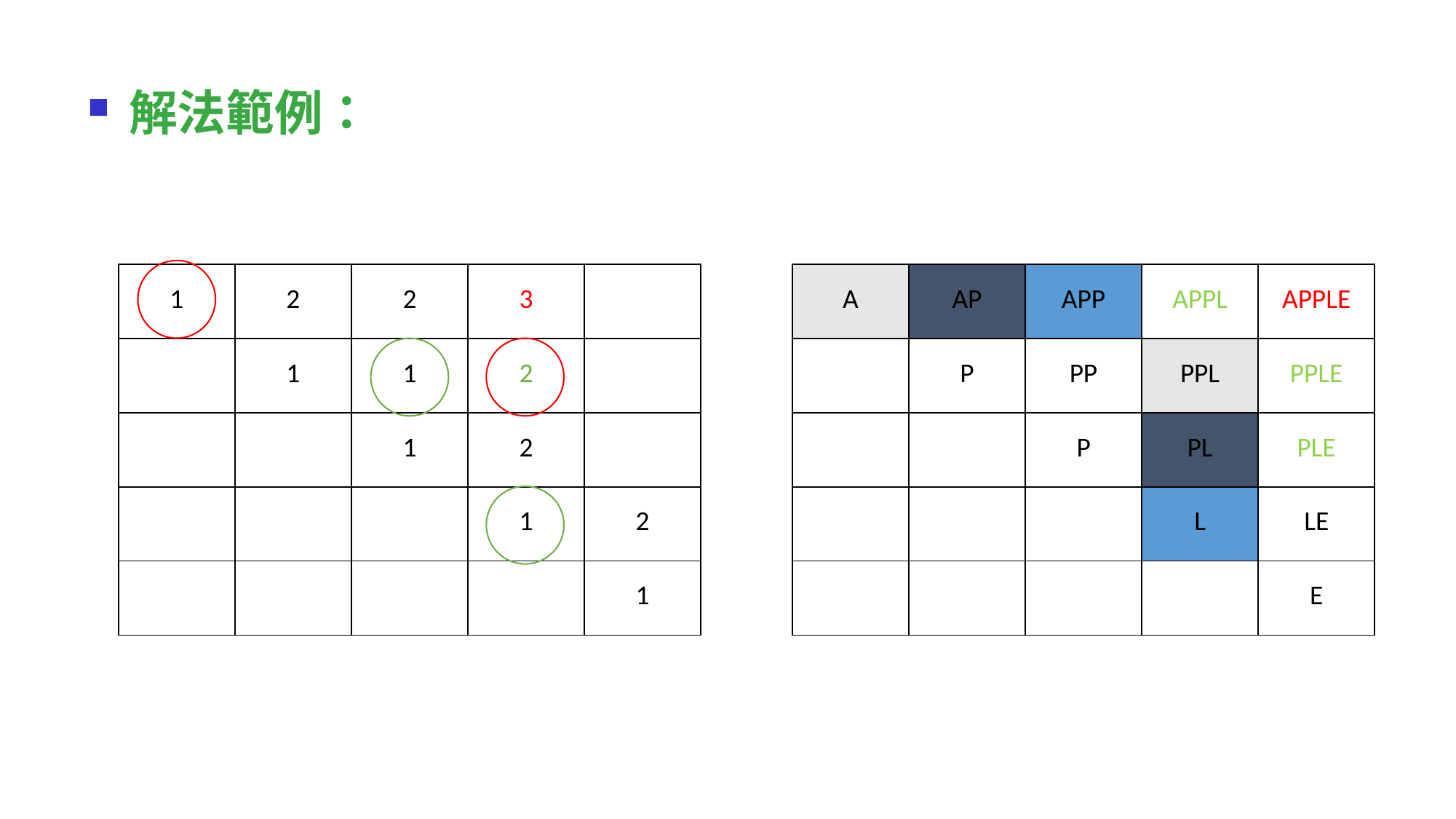

解法範例：

| 1 | 2 | 2 | 3 |  |
| --- | --- | --- | --- | --- |
|  | 1 | 1 | 2 |  |
|  |  | 1 | 2 |  |
|  |  |  | 1 | 2 |
|  |  |  |  | 1 |
| A | AP | APP | APPL | APPLE |
| --- | --- | --- | --- | --- |
|  | P | PP | PPL | PPLE |
|  |  | P | PL | PLE |
|  |  |  | L | LE |
|  |  |  |  | E |